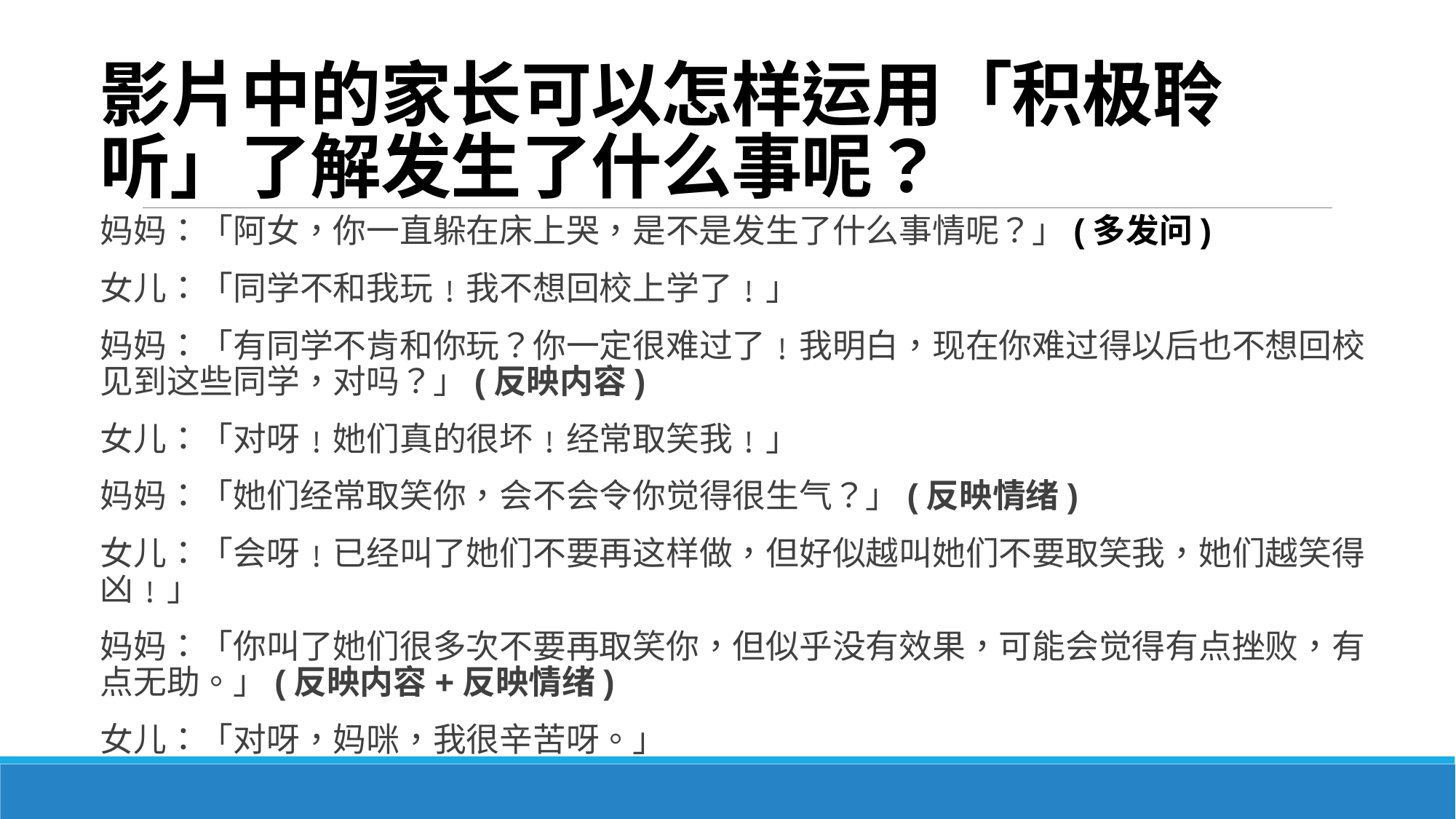

# 影片中的家长可以怎样运用「积极聆听」了解发生了什么事呢？
妈妈：「阿女，你一直躲在床上哭，是不是发生了什么事情呢？」(多发问)
女儿：「同学不和我玩﹗我不想回校上学了﹗」
妈妈：「有同学不肯和你玩？你一定很难过了﹗我明白，现在你难过得以后也不想回校见到这些同学，对吗？」(反映内容)
女儿：「对呀﹗她们真的很坏﹗经常取笑我﹗」
妈妈：「她们经常取笑你，会不会令你觉得很生气？」(反映情绪)
女儿：「会呀﹗已经叫了她们不要再这样做，但好似越叫她们不要取笑我，她们越笑得凶﹗」
妈妈：「你叫了她们很多次不要再取笑你，但似乎没有效果，可能会觉得有点挫败，有点无助。」(反映内容+反映情绪)
女儿：「对呀，妈咪，我很辛苦呀。」